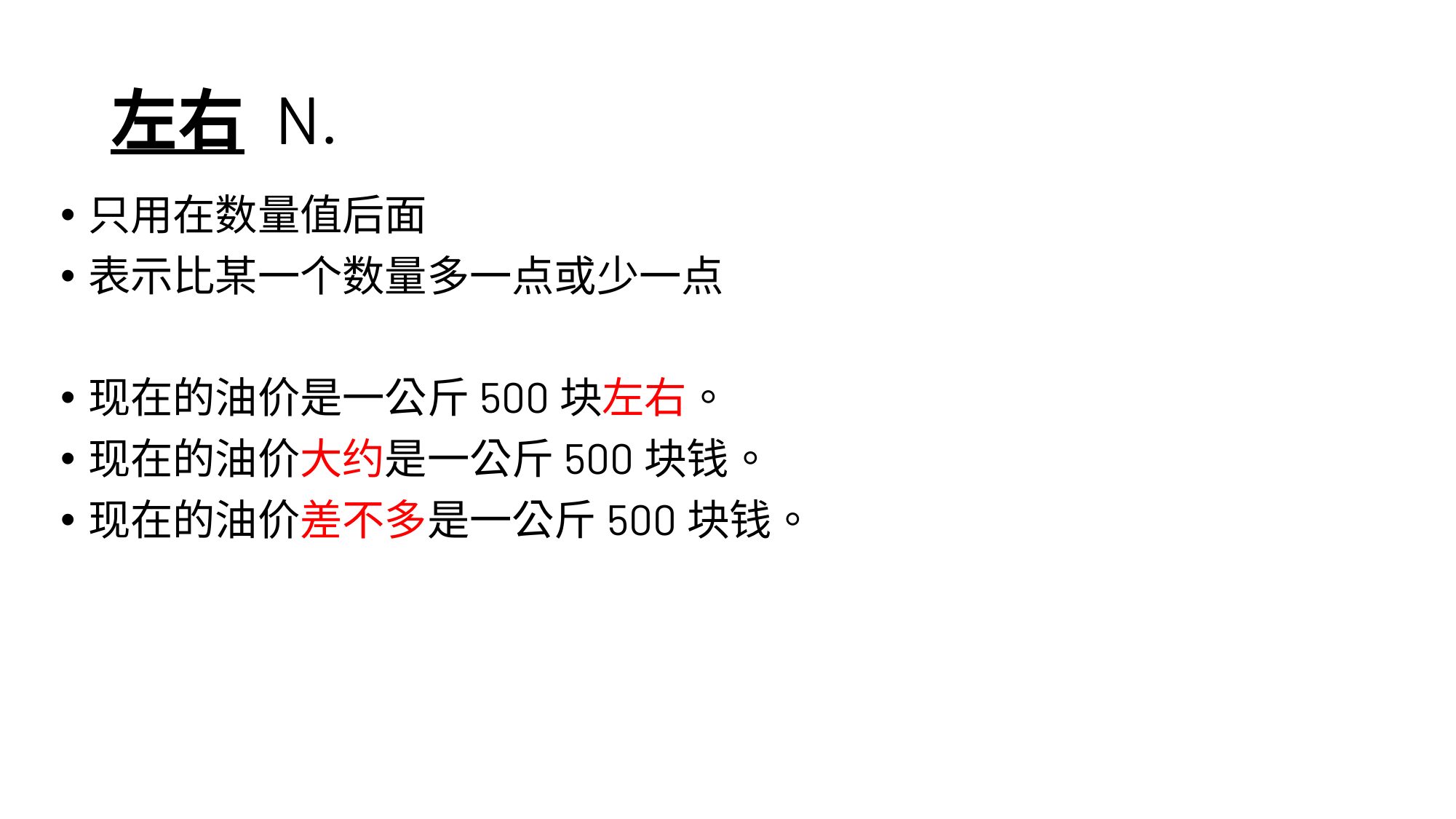

# 左右 N.
只用在数量值后面
表示比某一个数量多一点或少一点

现在的油价是一公斤500块左右。
现在的油价大约是一公斤500块钱。
现在的油价差不多是一公斤500块钱。